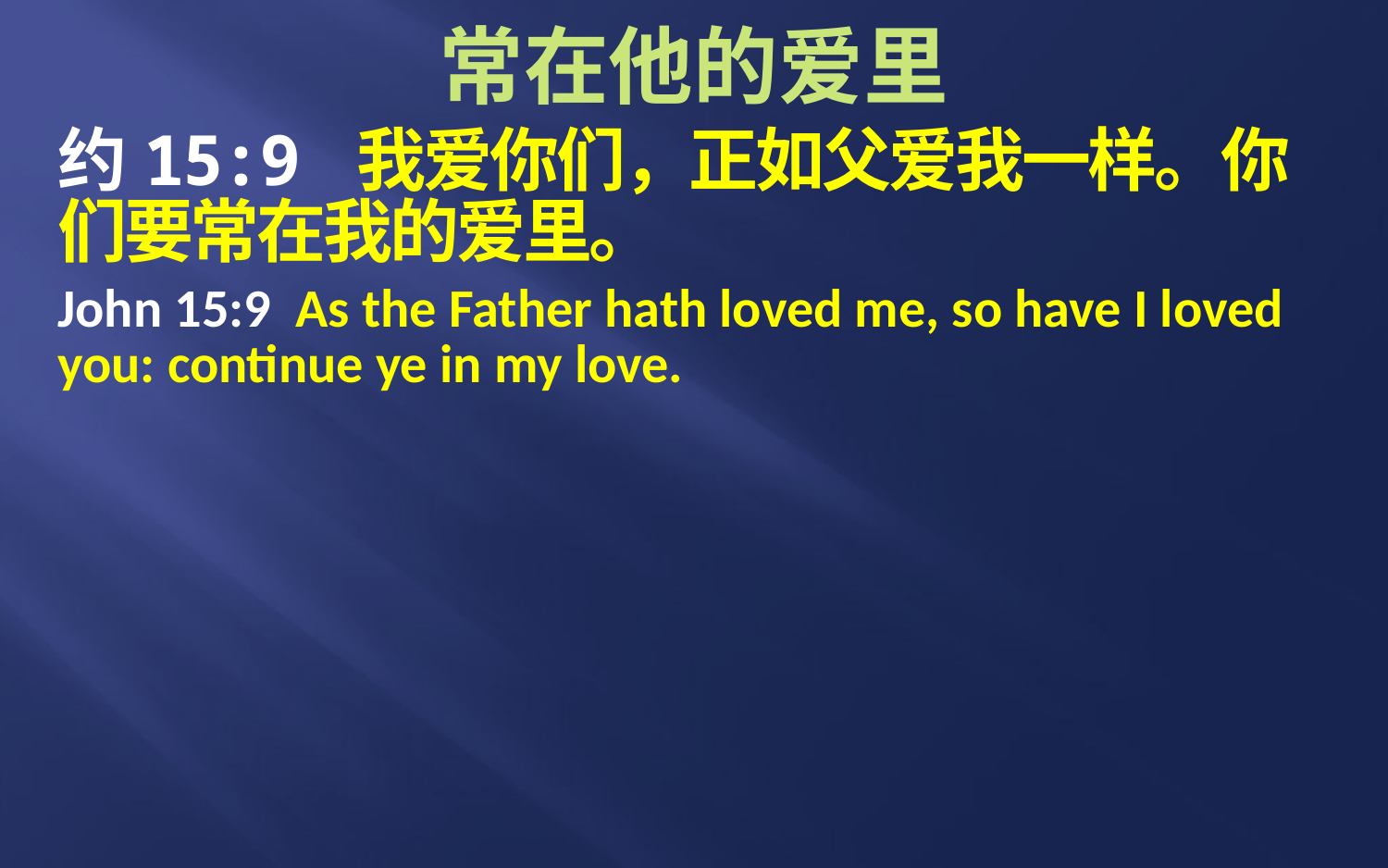

# 常在他的爱里
约15:9 我爱你们，正如父爱我一样。你们要常在我的爱里。
John 15:9  As the Father hath loved me, so have I loved you: continue ye in my love.